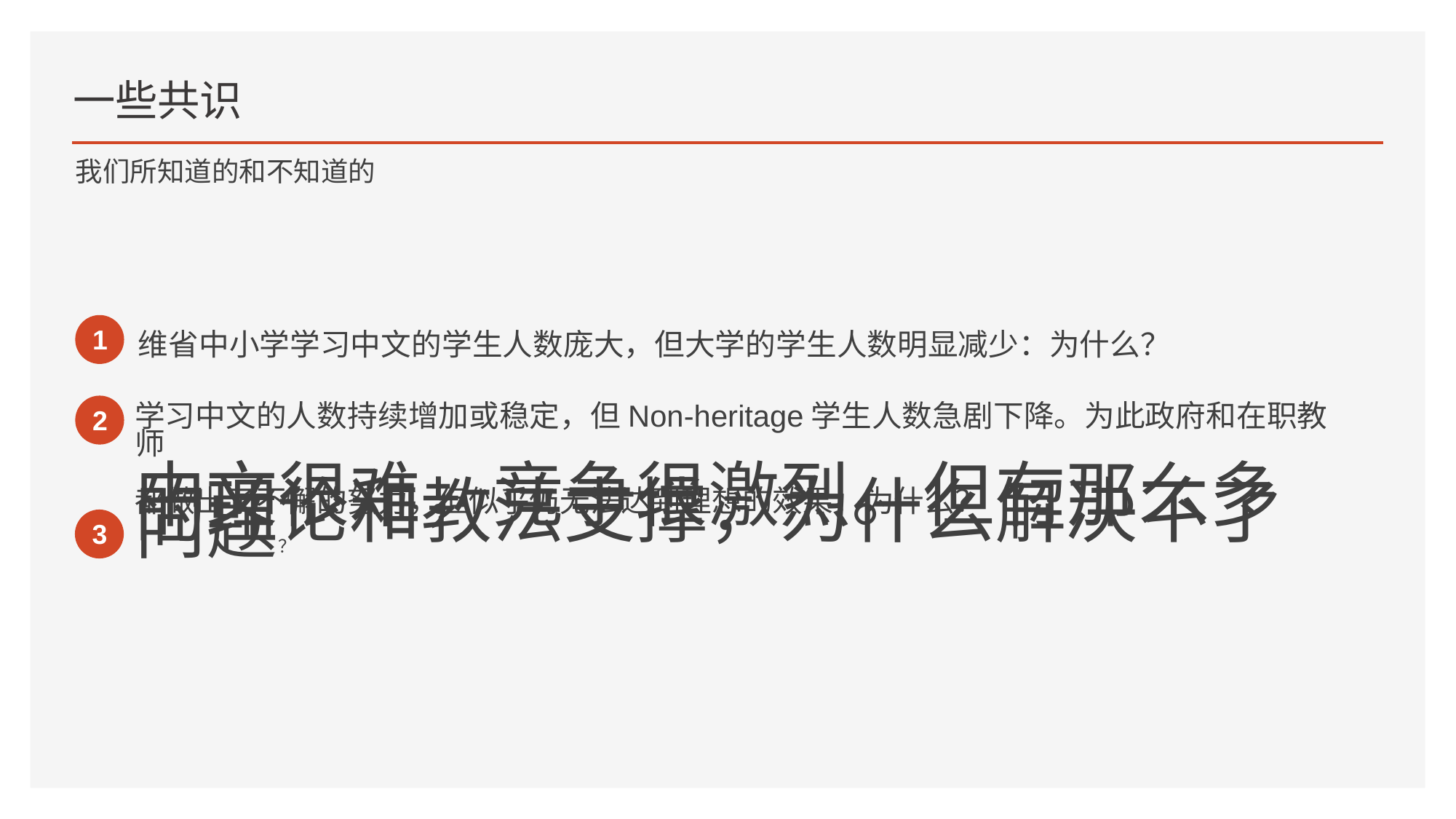

# 一些共识
我们所知道的和不知道的

1
维省中小学学习中文的学生人数庞大，但大学的学生人数明显减少：为什么？

2
学习中文的人数持续增加或稳定，但Non-heritage学生人数急剧下降。为此政府和在职教师
都做出了不懈的努力，但似乎仍无法达到理想的效果：为什么？

3
中文很难，竞争很激烈。但有那么多的理论和教法支撑，为什么解决不了问题？